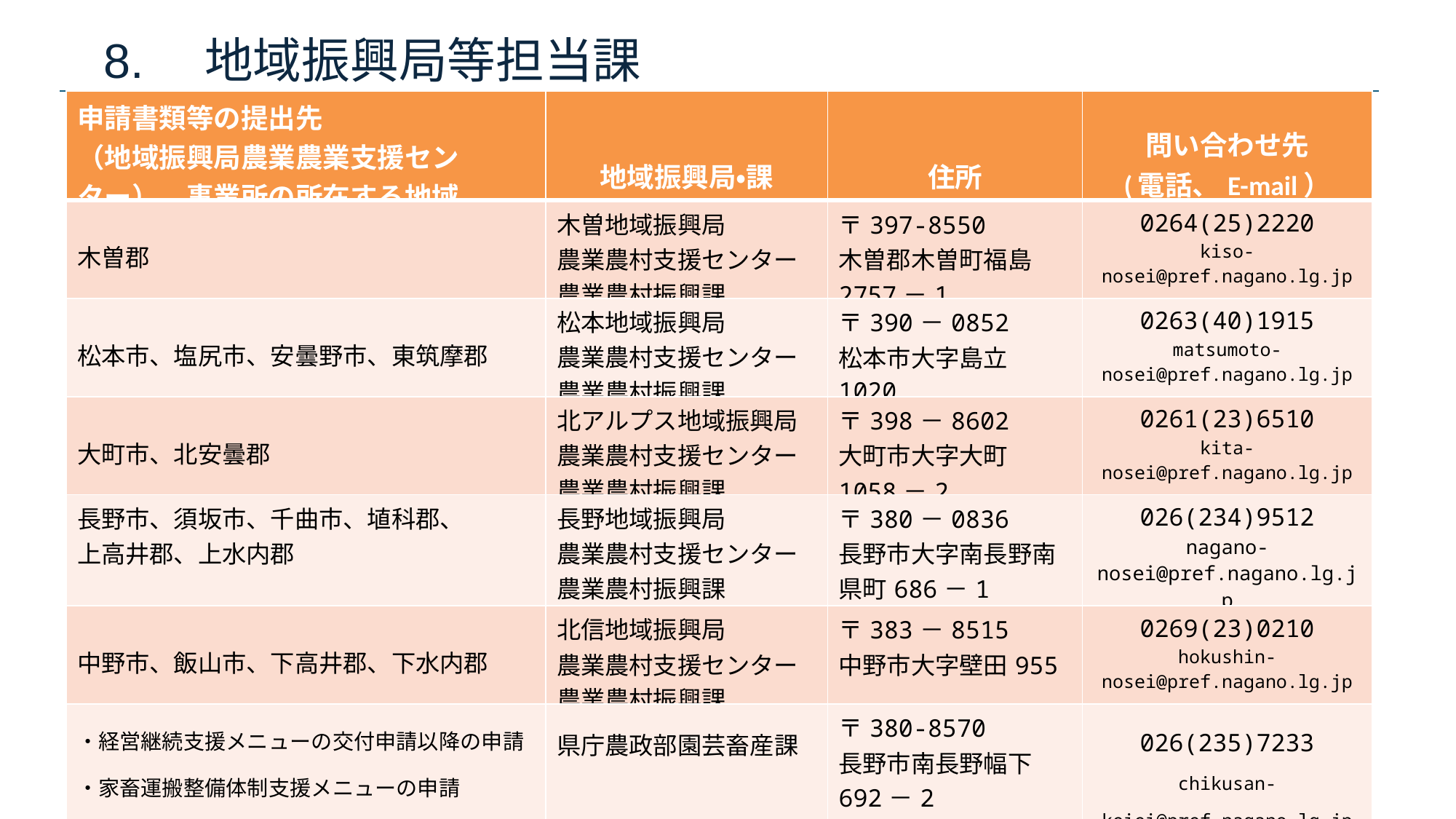

# 8.　地域振興局等担当課
| 申請書類等の提出先 （地域振興局農業農業支援センター）、事業所の所在する地域 | 地域振興局・課 | 住所 | 問い合わせ先 (電話、E-mail） |
| --- | --- | --- | --- |
| 木曽郡 | 木曽地域振興局 農業農村支援センター 農業農村振興課 | 〒397-8550 木曽郡木曽町福島2757－1 | 0264(25)2220 kiso-nosei@pref.nagano.lg.jp |
| 松本市、塩尻市、安曇野市、東筑摩郡 | 松本地域振興局 農業農村支援センター 農業農村振興課 | 〒390－0852 松本市大字島立1020 | 0263(40)1915 matsumoto-nosei@pref.nagano.lg.jp |
| 大町市、北安曇郡 | 北アルプス地域振興局 農業農村支援センター 農業農村振興課 | 〒398－8602 大町市大字大町1058－2 | 0261(23)6510 kita-nosei@pref.nagano.lg.jp |
| 長野市、須坂市、千曲市、埴科郡、 上高井郡、上水内郡 | 長野地域振興局 農業農村支援センター 農業農村振興課 | 〒380－0836 長野市大字南長野南県町686－1 | 026(234)9512 nagano-nosei@pref.nagano.lg.jp |
| 中野市、飯山市、下高井郡、下水内郡 | 北信地域振興局 農業農村支援センター 農業農村振興課 | 〒383－8515 中野市大字壁田955 | 0269(23)0210 hokushin-nosei@pref.nagano.lg.jp |
| ・経営継続支援メニューの交付申請以降の申請 ・家畜運搬整備体制支援メニューの申請 | 県庁農政部園芸畜産課 | 〒380-8570 長野市南長野幅下692－2 | 026(235)7233 chikusan-keiei@pref.nagano.lg.jp |

36